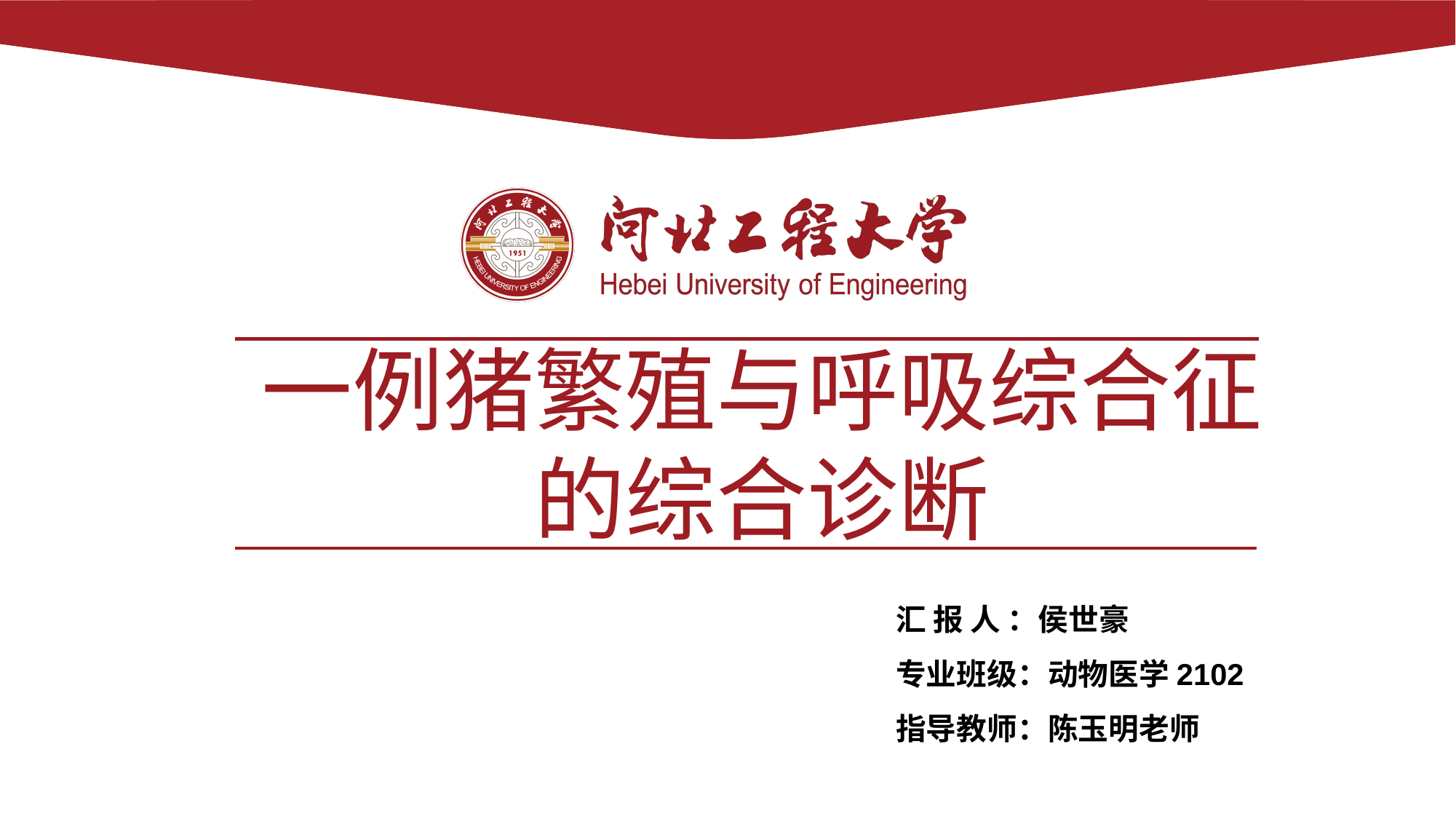

一例猪繁殖与呼吸综合征的综合诊断
汇 报 人 ：侯世豪
专业班级：动物医学2102
指导教师：陈玉明老师